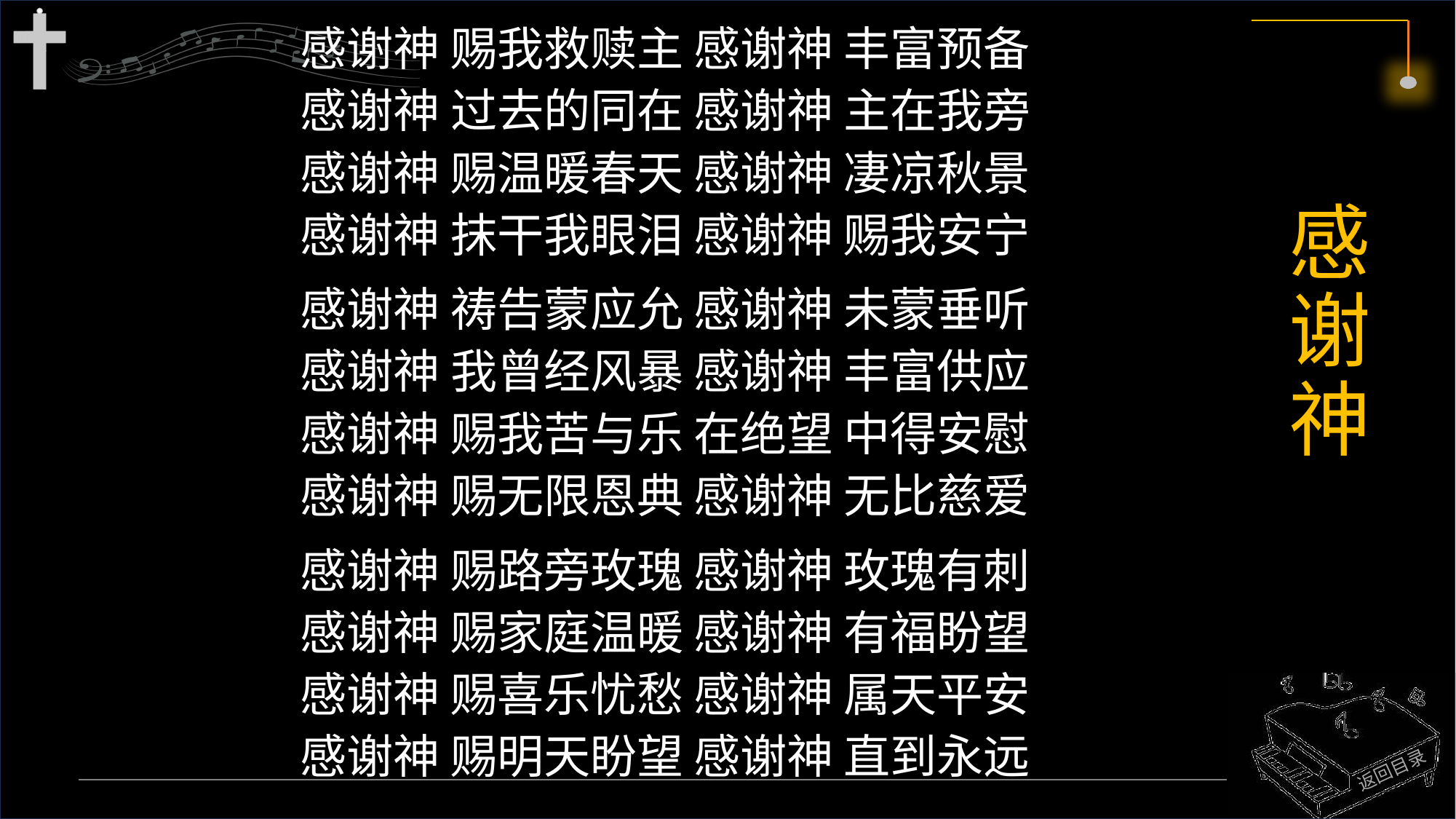

感谢神 赐我救赎主 感谢神 丰富预备
感谢神 过去的同在 感谢神 主在我旁
感谢神 赐温暖春天 感谢神 凄凉秋景
感谢神 抹干我眼泪 感谢神 赐我安宁

感谢神 祷告蒙应允 感谢神 未蒙垂听
感谢神 我曾经风暴 感谢神 丰富供应
感谢神 赐我苦与乐 在绝望 中得安慰
感谢神 赐无限恩典 感谢神 无比慈爱

感谢神 赐路旁玫瑰 感谢神 玫瑰有刺
感谢神 赐家庭温暖 感谢神 有福盼望
感谢神 赐喜乐忧愁 感谢神 属天平安
感谢神 赐明天盼望 感谢神 直到永远
# 感谢神